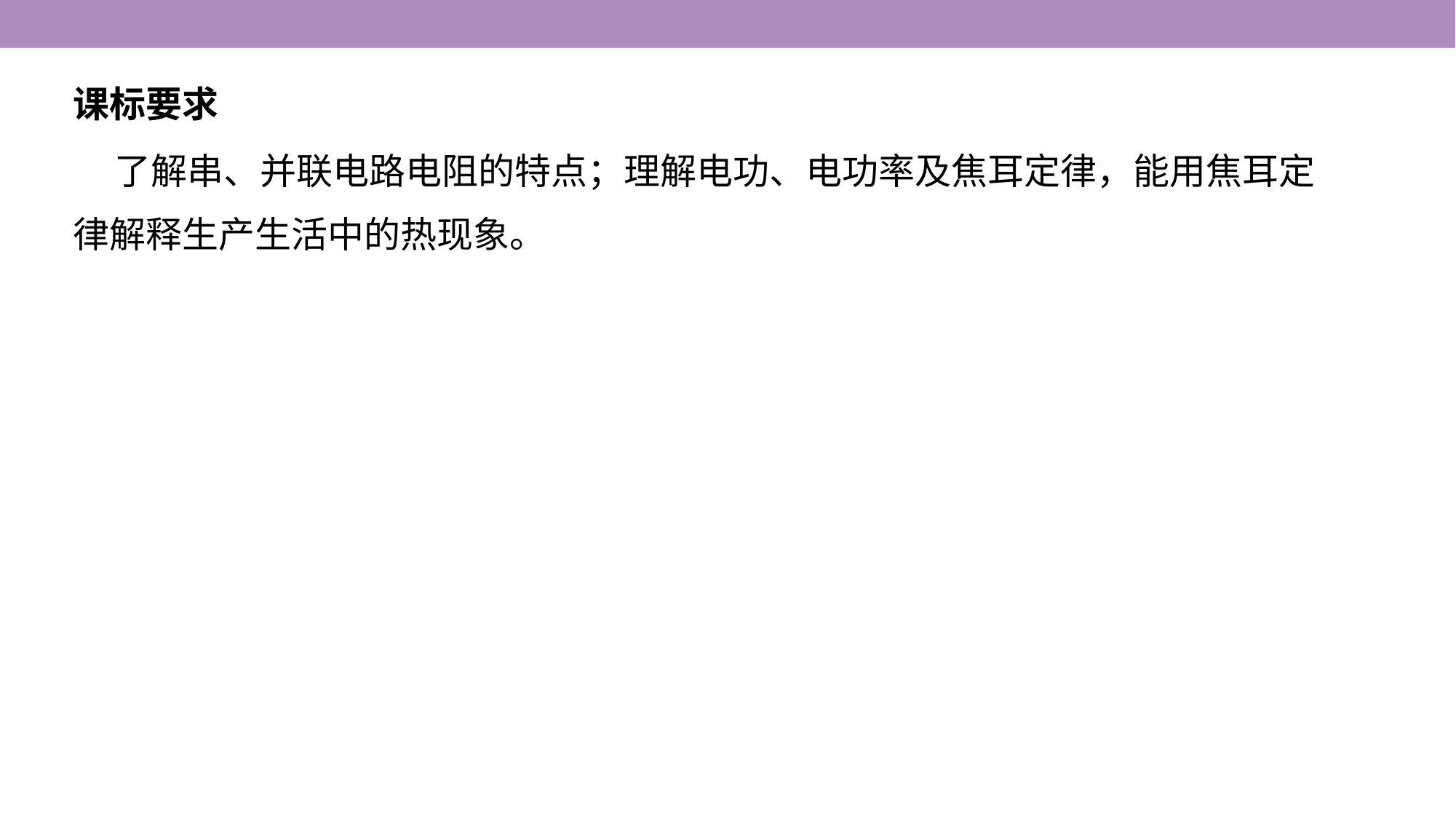

课标要求
    了解串、并联电路电阻的特点；理解电功、电功率及焦耳定律，能用焦耳定
律解释生产生活中的热现象。